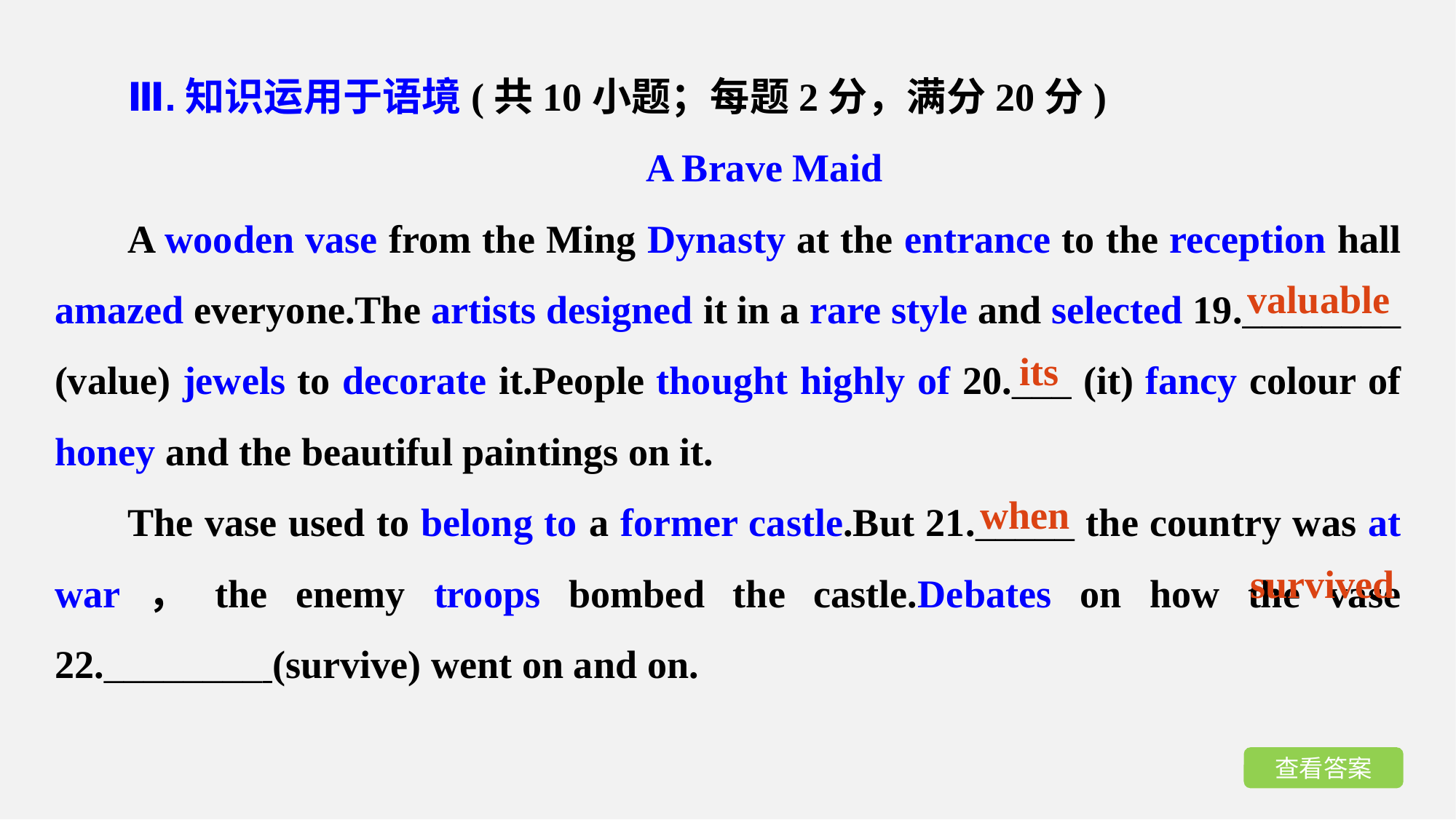

Ⅲ.知识运用于语境(共10小题；每题2分，满分20分)
A Brave Maid
A wooden vase from the Ming Dynasty at the entrance to the reception hall amazed everyone.The artists designed it in a rare style and selected 19.________ (value) jewels to decorate it.People thought highly of 20.___ (it) fancy colour of honey and the beautiful paintings on it.
The vase used to belong to a former castle.But 21._____ the country was at war，the enemy troops bombed the castle.Debates on how the vase 22.________ (survive) went on and on.
valuable
its
when
survived
查看答案